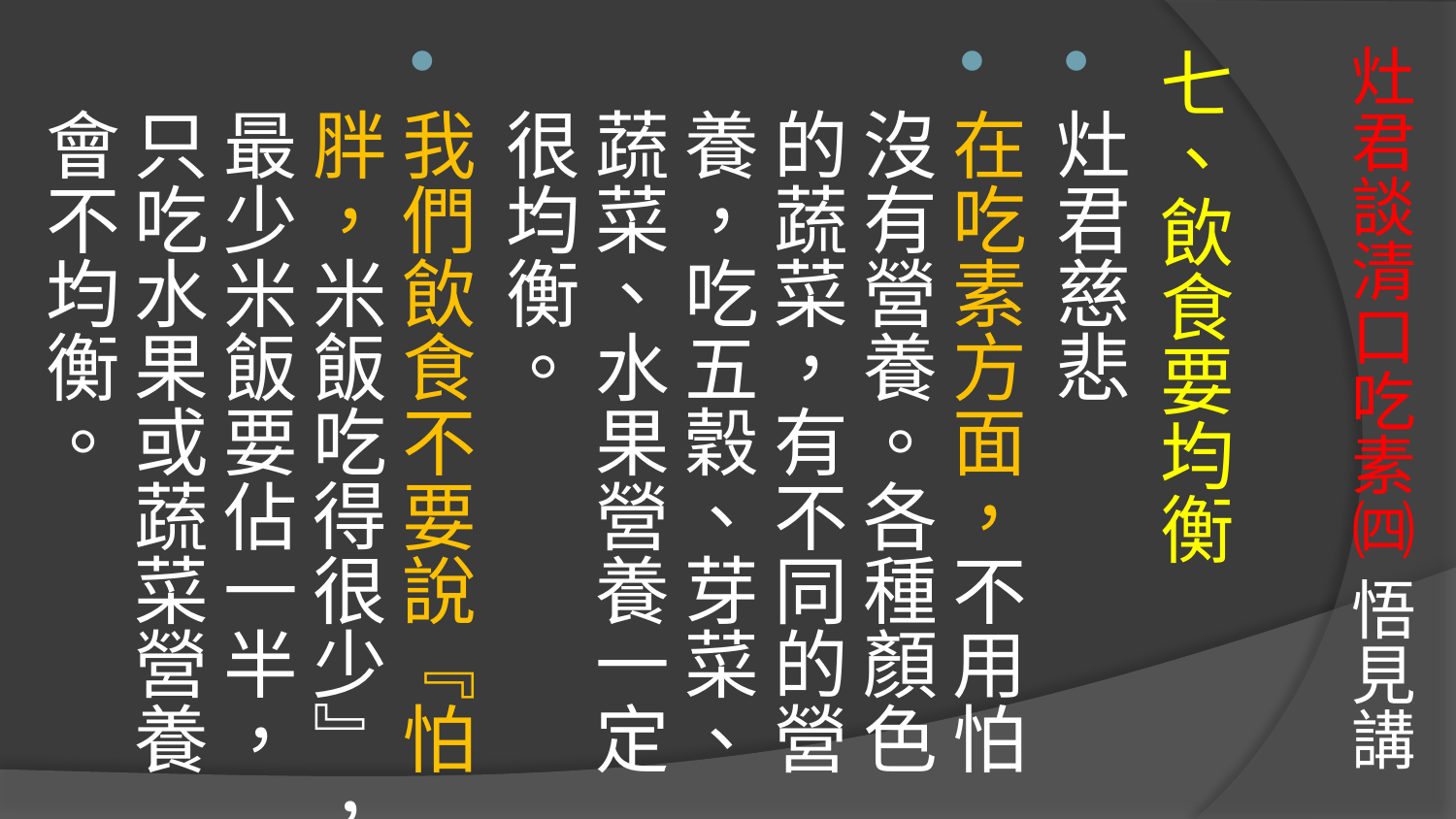

# 灶君談清口吃素㈣ 悟見講
七、飲食要均衡
灶君慈悲
在吃素方面，不用怕沒有營養。各種顏色的蔬菜，有不同的營養，吃五穀、芽菜、蔬菜、水果營養一定很均衡。
我們飲食不要說『怕胖，米飯吃得很少』，最少米飯要佔一半，只吃水果或蔬菜營養會不均衡。